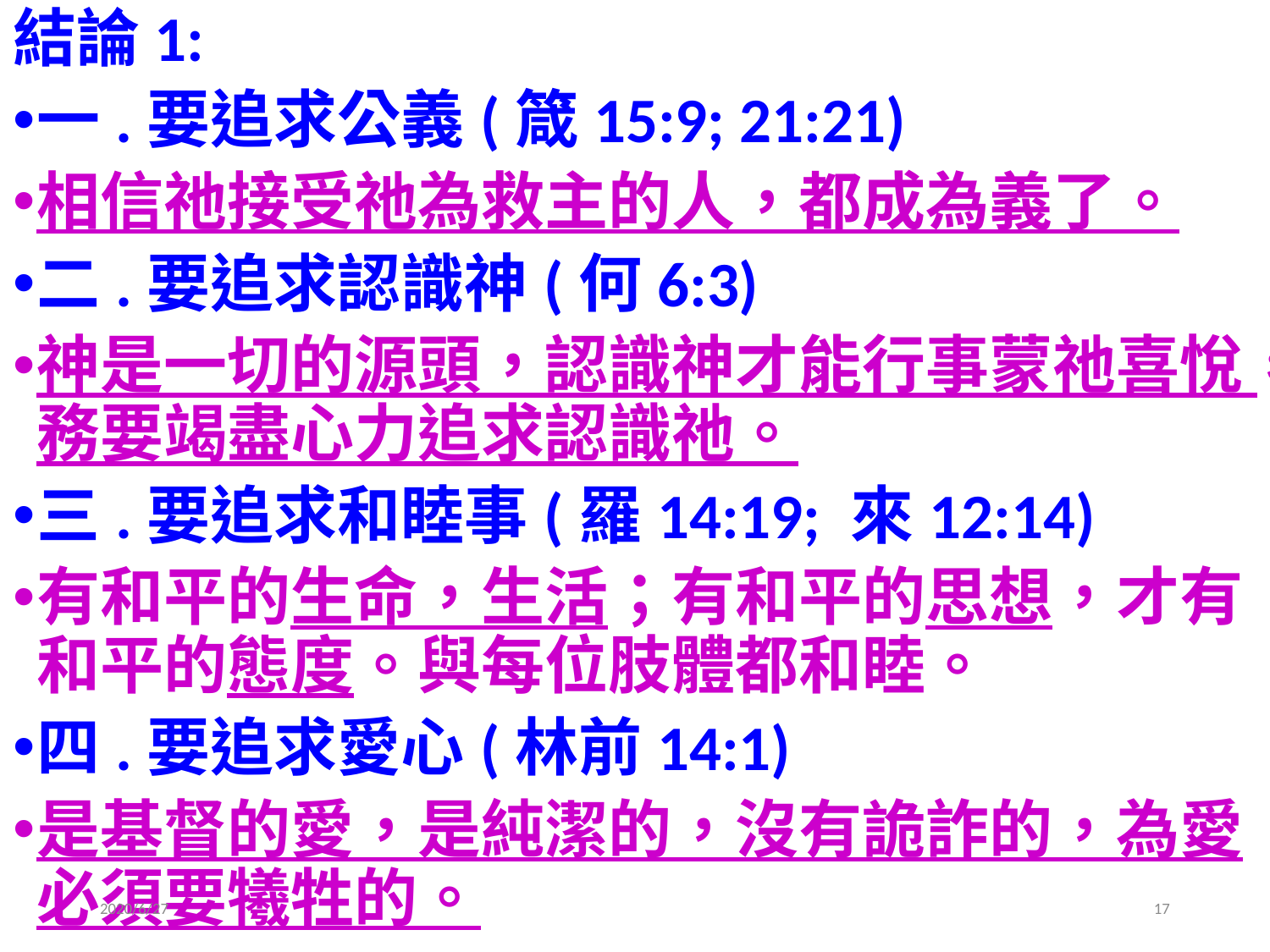

結論1:
一.要追求公義(箴15:9; 21:21)
相信祂接受祂為救主的人，都成為義了。
二.要追求認識神(何6:3)
神是一切的源頭，認識神才能行事蒙祂喜悅，務要竭盡心力追求認識祂。
三.要追求和睦事(羅14:19; 來12:14)
有和平的生命，生活；有和平的思想，才有和平的態度。與每位肢體都和睦。
四.要追求愛心(林前14:1)
是基督的愛，是純潔的，沒有詭詐的，為愛必須要犧牲的。

2020/6/27
17